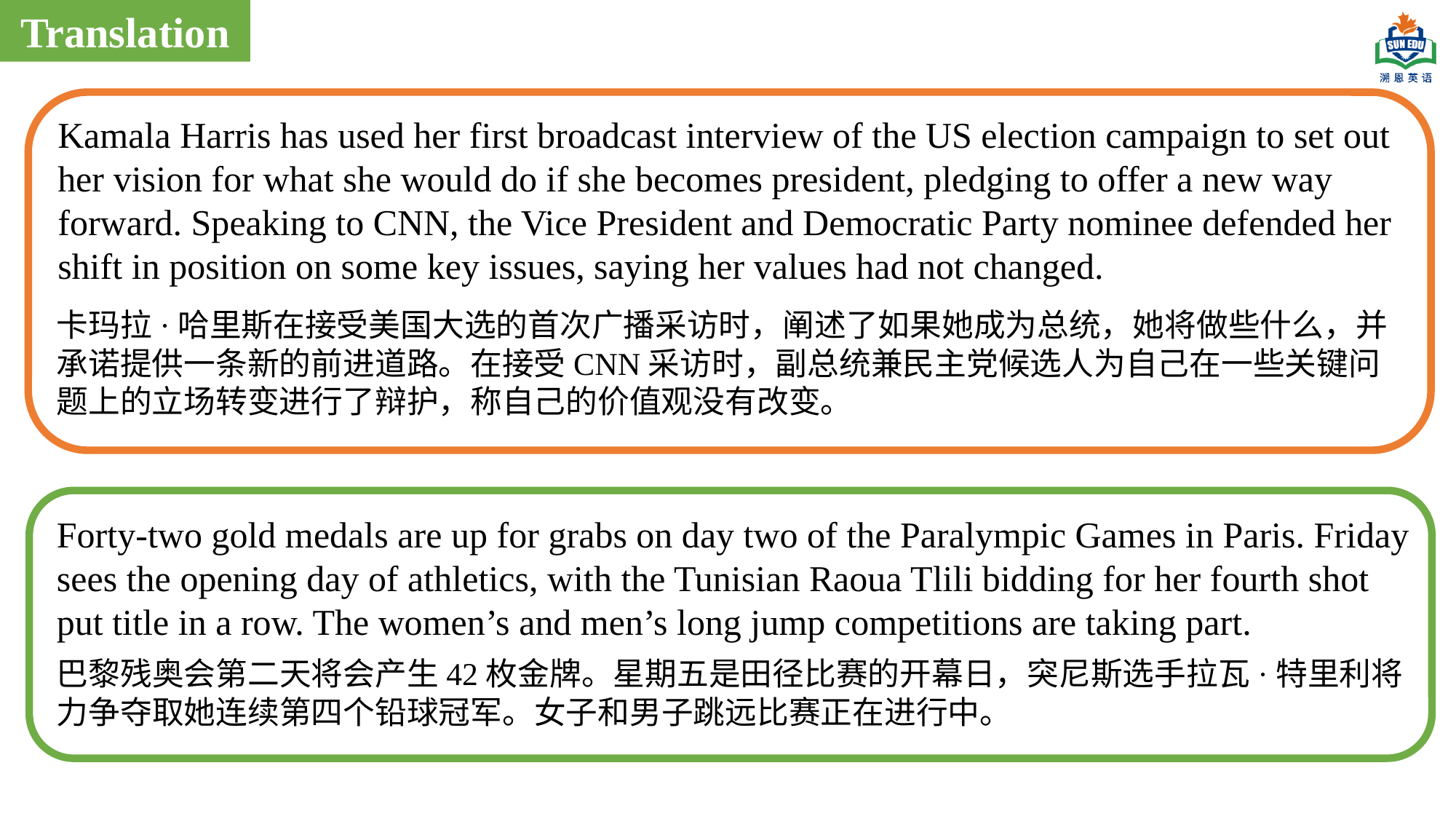

Translation

Kamala Harris has used her first broadcast interview of the US election campaign to set out her vision for what she would do if she becomes president, pledging to offer a new way forward. Speaking to CNN, the Vice President and Democratic Party nominee defended her shift in position on some key issues, saying her values had not changed.
卡玛拉·哈里斯在接受美国大选的首次广播采访时，阐述了如果她成为总统，她将做些什么，并承诺提供一条新的前进道路。在接受CNN采访时，副总统兼民主党候选人为自己在一些关键问题上的立场转变进行了辩护，称自己的价值观没有改变。

Forty-two gold medals are up for grabs on day two of the Paralympic Games in Paris. Friday sees the opening day of athletics, with the Tunisian Raoua Tlili bidding for her fourth shot put title in a row. The women’s and men’s long jump competitions are taking part.
巴黎残奥会第二天将会产生42枚金牌。星期五是田径比赛的开幕日，突尼斯选手拉瓦·特里利将力争夺取她连续第四个铅球冠军。女子和男子跳远比赛正在进行中。